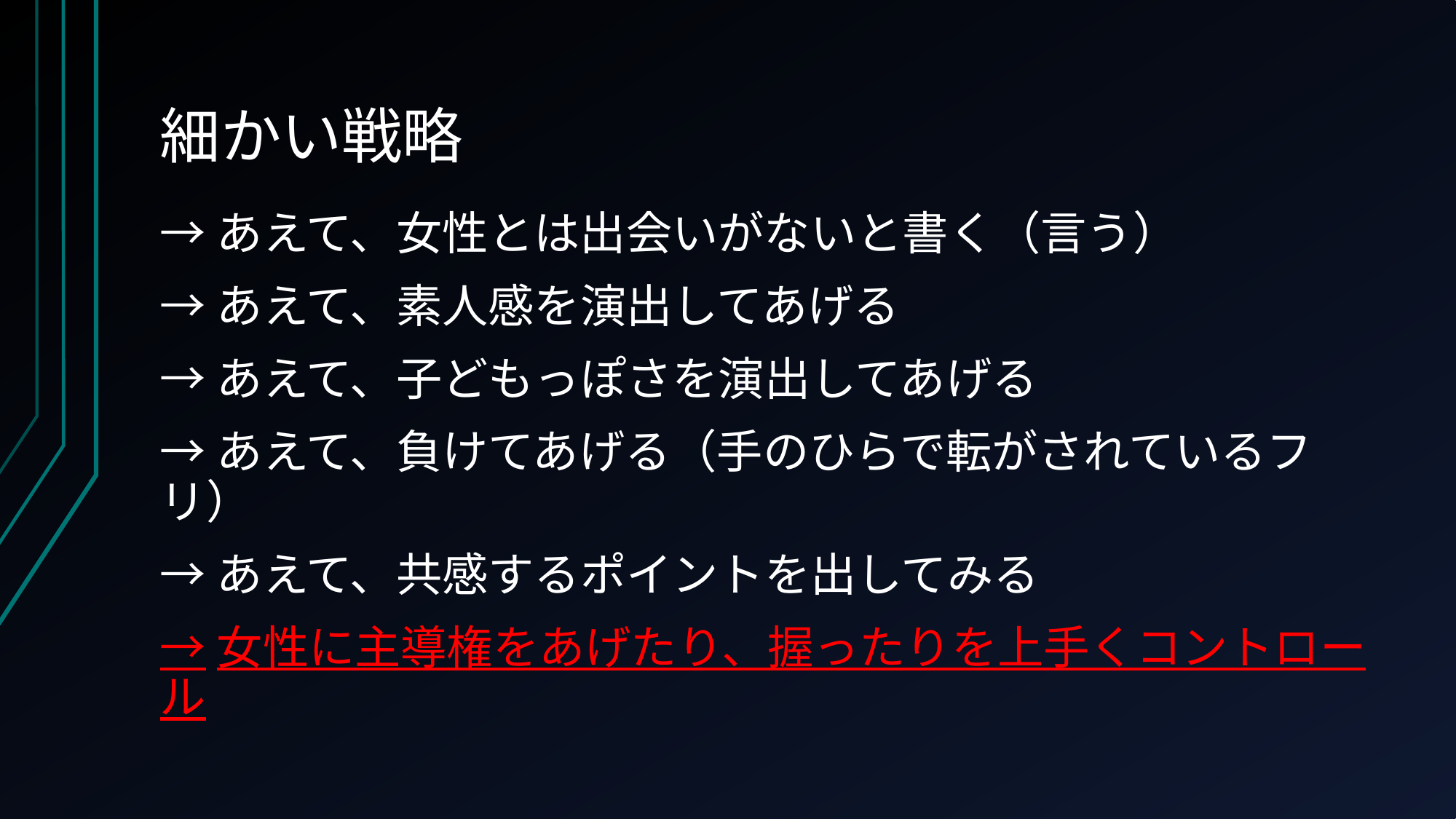

# 細かい戦略
→あえて、女性とは出会いがないと書く（言う）
→あえて、素人感を演出してあげる
→あえて、子どもっぽさを演出してあげる
→あえて、負けてあげる（手のひらで転がされているフリ）
→あえて、共感するポイントを出してみる
→女性に主導権をあげたり、握ったりを上手くコントロール